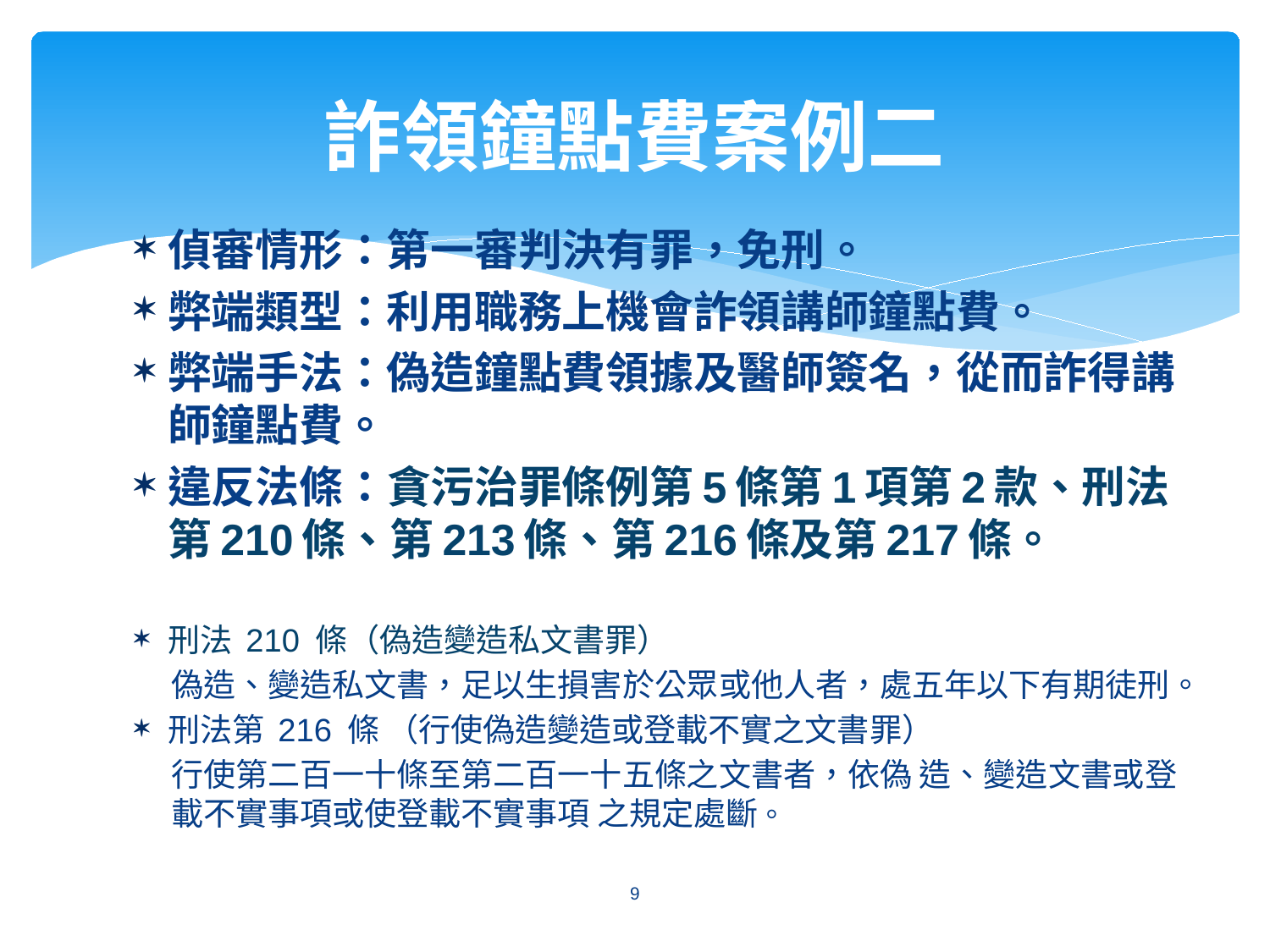

# 詐領鐘點費案例二
偵審情形：第一審判決有罪，免刑。
弊端類型：利用職務上機會詐領講師鐘點費。
弊端手法：偽造鐘點費領據及醫師簽名，從而詐得講師鐘點費。
違反法條：貪污治罪條例第5條第1項第2款、刑法第210條、第213條、第216條及第217條。

刑法 210 條（偽造變造私文書罪）
偽造、變造私文書，足以生損害於公眾或他人者，處五年以下有期徒刑。
刑法第 216 條 （行使偽造變造或登載不實之文書罪）
行使第二百一十條至第二百一十五條之文書者，依偽 造、變造文書或登載不實事項或使登載不實事項 之規定處斷。

9